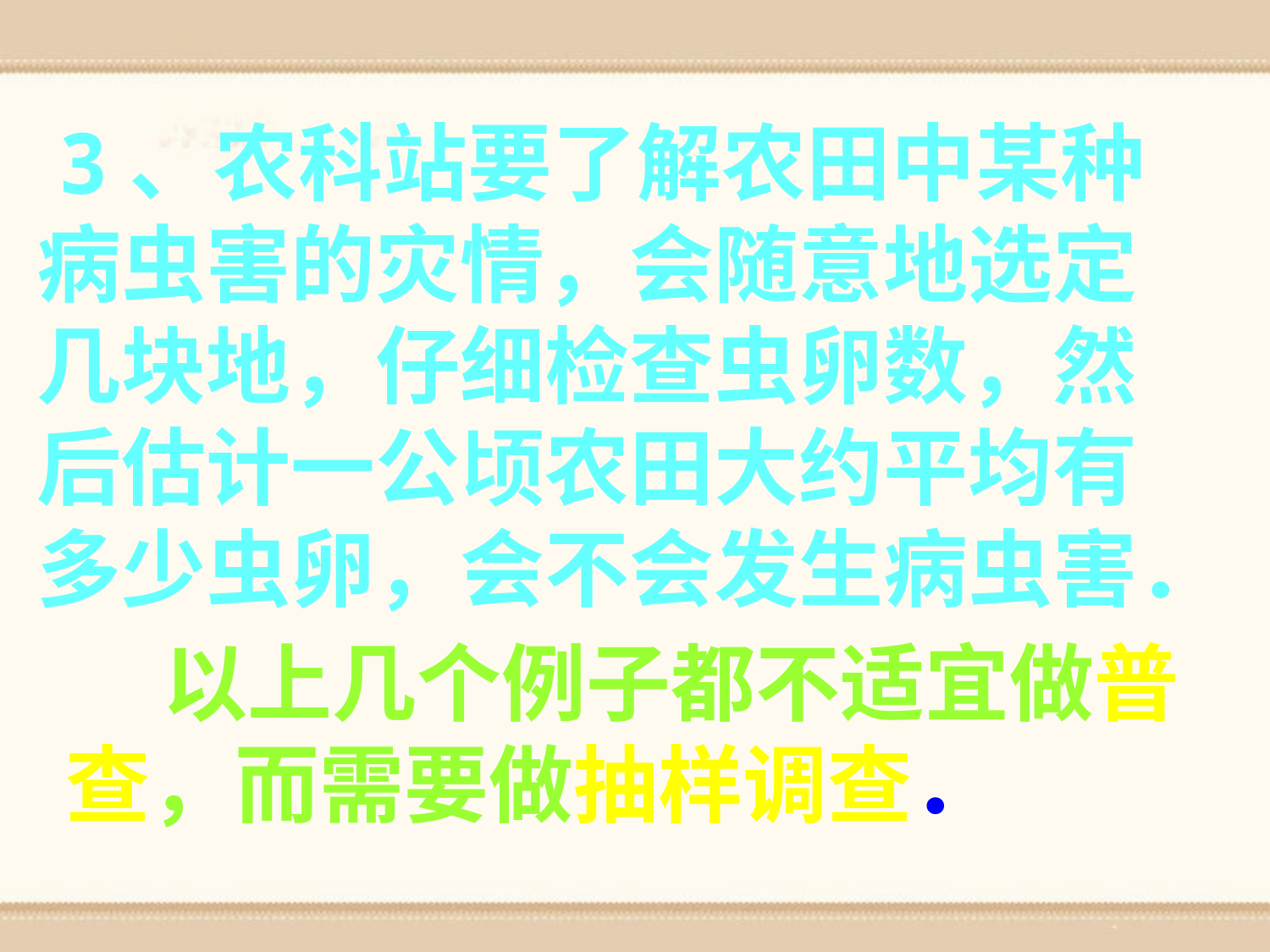

3、农科站要了解农田中某种病虫害的灾情，会随意地选定几块地，仔细检查虫卵数，然后估计一公顷农田大约平均有多少虫卵，会不会发生病虫害．
    以上几个例子都不适宜做普查，而需要做抽样调查．